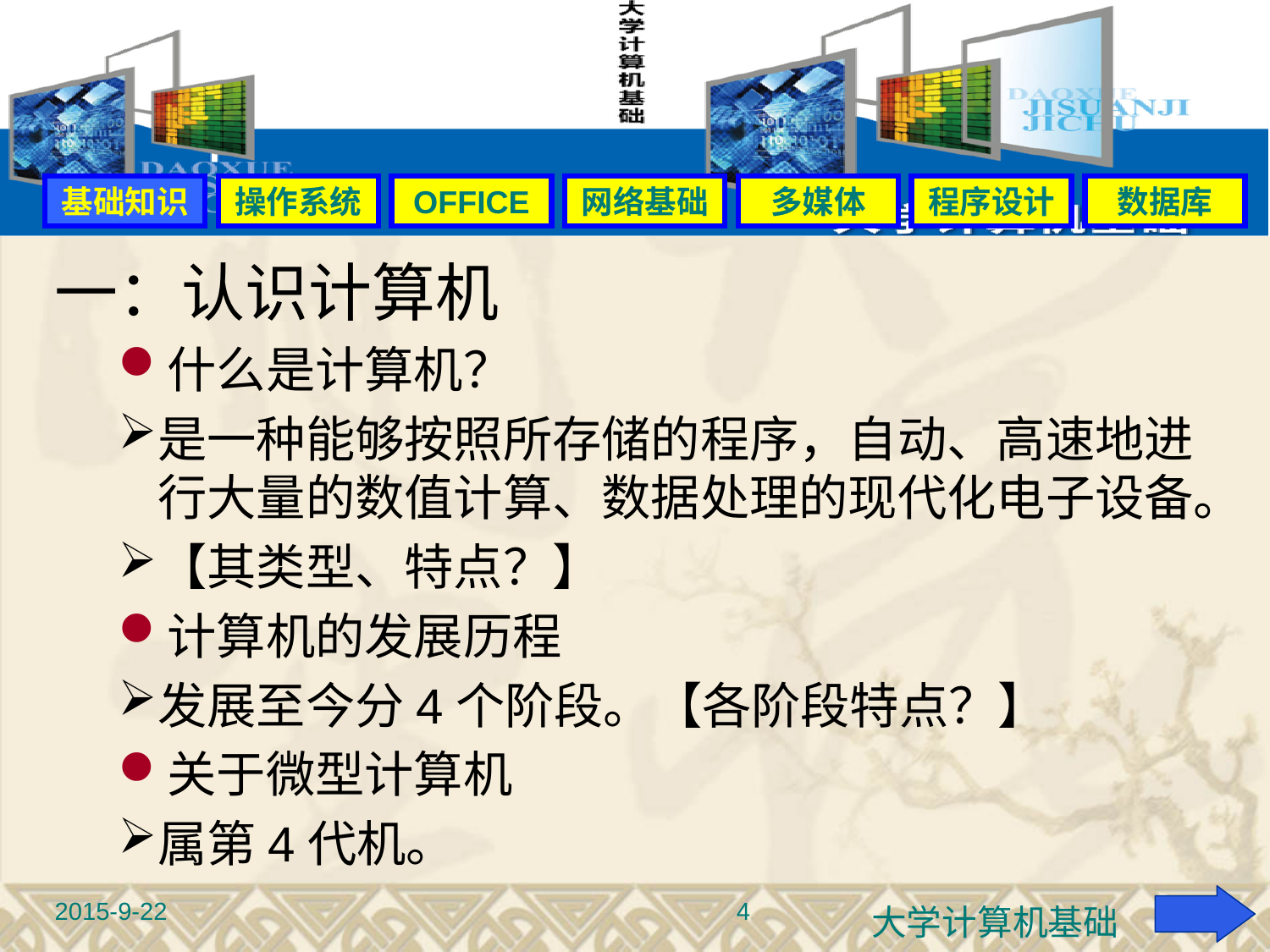

#
基础知识
操作系统
OFFICE
网络基础
多媒体
程序设计
数据库
一：认识计算机
什么是计算机？
是一种能够按照所存储的程序，自动、高速地进行大量的数值计算、数据处理的现代化电子设备。
【其类型、特点？】
计算机的发展历程
发展至今分4个阶段。【各阶段特点？】
关于微型计算机
属第4代机。

4
2015-9-22